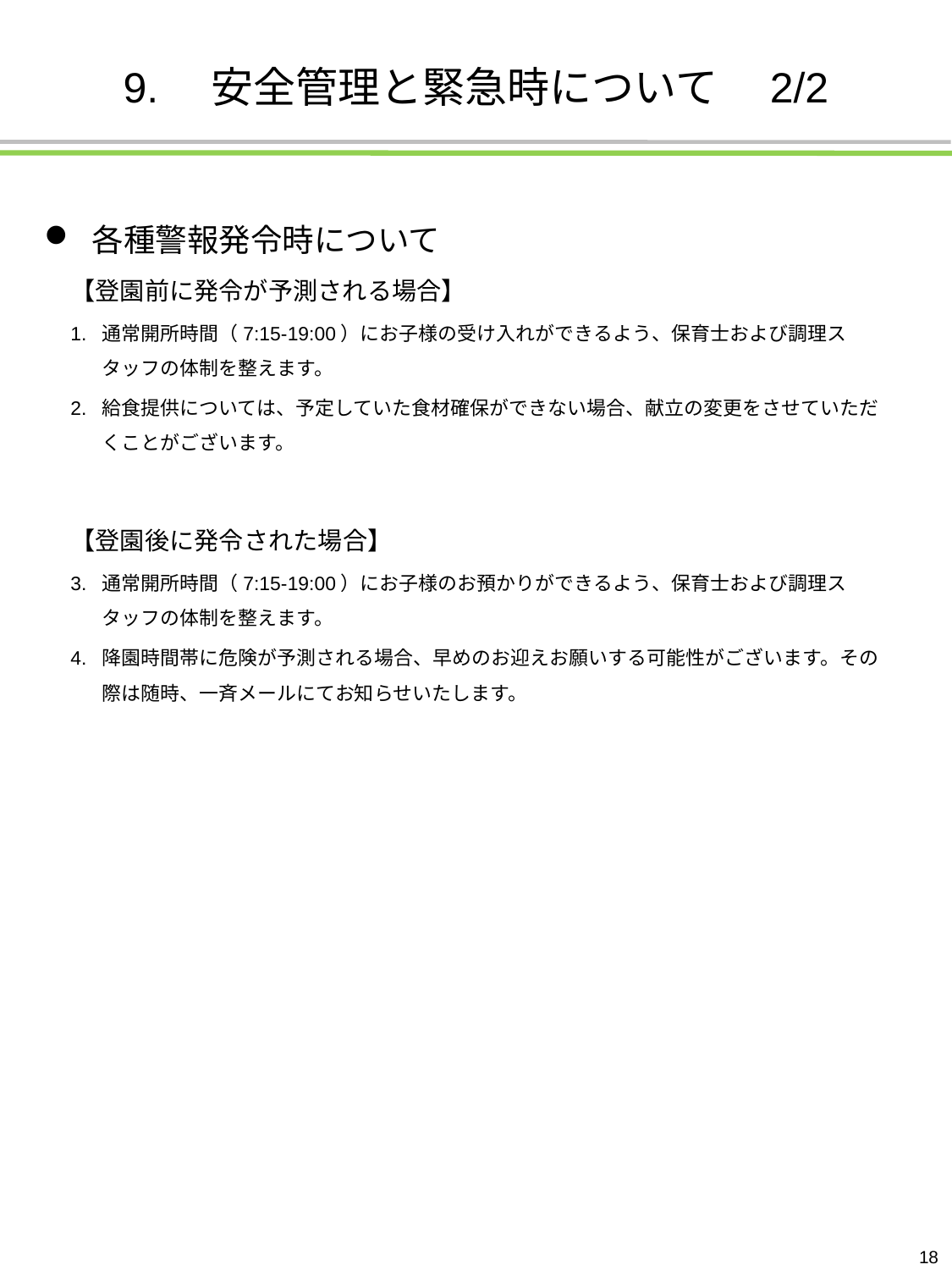

# 9.　安全管理と緊急時について　2/2
各種警報発令時について

【登園前に発令が予測される場合】
通常開所時間（7:15-19:00）にお子様の受け入れができるよう、保育士および調理スタッフの体制を整えます。
給食提供については、予定していた食材確保ができない場合、献立の変更をさせていただくことがございます。

【登園後に発令された場合】
通常開所時間（7:15-19:00）にお子様のお預かりができるよう、保育士および調理スタッフの体制を整えます。
降園時間帯に危険が予測される場合、早めのお迎えお願いする可能性がございます。その際は随時、一斉メールにてお知らせいたします。
18